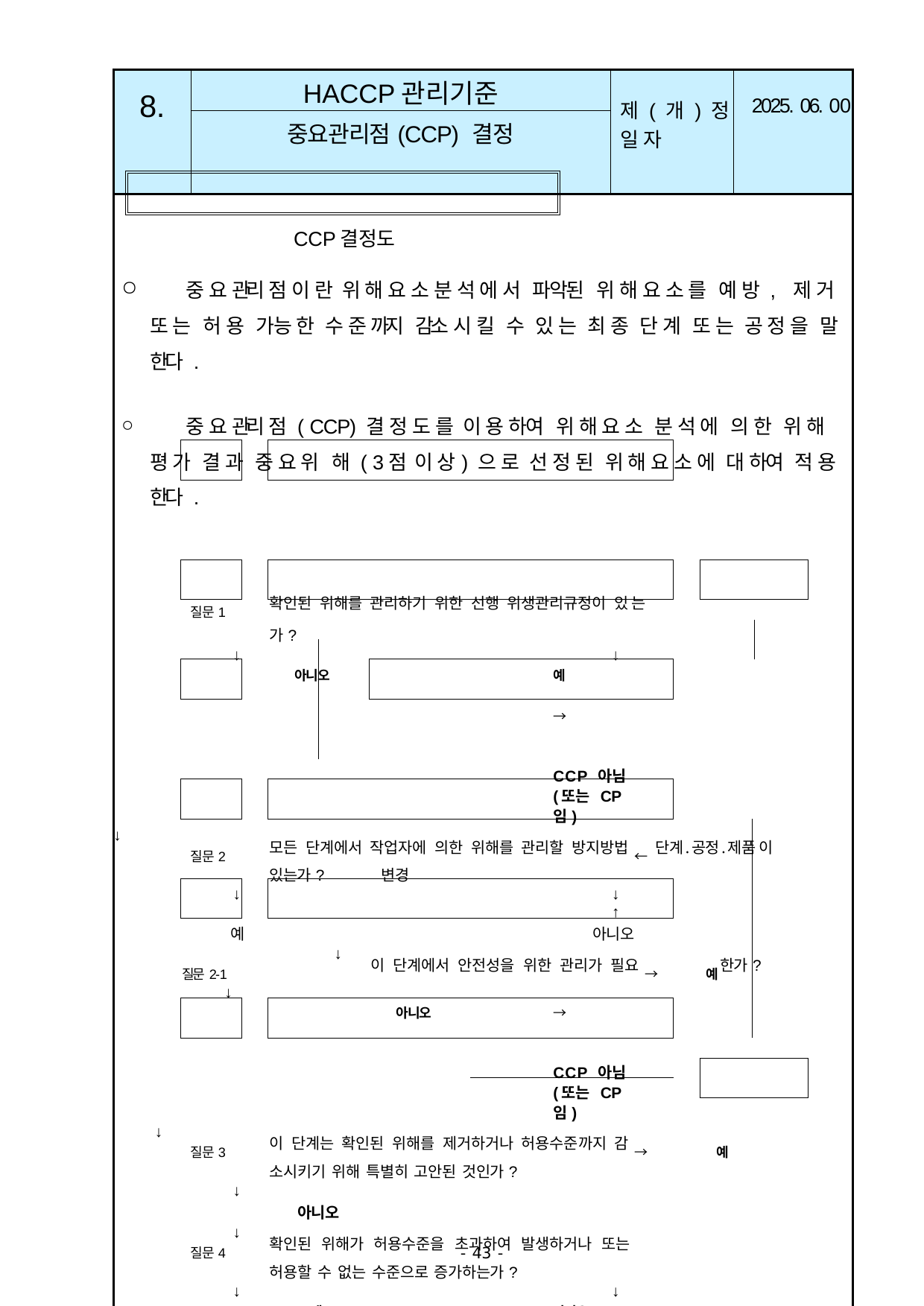

| 8. | HACCP관리기준 | 제 ( 개 ) 정 일 자 | 2025. 06. 00 |
| --- | --- | --- | --- |
|  | 중요관리점(CCP) 결정 |  |  |
| CCP결정도 중 요 관리 점 이 란 위 해 요 소 분 석 에 서 파악된 위 해 요 소 를 예 방 , 제 거 또 는 허 용 가능 한 수 준 까지 감소 시 킬 수 있 는 최 종 단 계 또 는 공 정 을 말 한다 . 중 요 관리 점 ( CCP) 결 정 도 를 이 용 하여 위 해 요 소 분 석 에 의 한 위 해 평 가 결 과 중 요 위 해 ( 3점 이 상) 으 로 선 정 된 위 해 요 소 에 대 하여 적 용 한다 . 질문1 확인된 위해를 관리하기 위한 선행 위생관리규정이 있 는가? ↓ ↓ 아니오 예 → CCP 아님 (또는 CP임) ↓ 질문2 모든 단계에서 작업자에 의한 위해를 관리할 방지방법 ← 단계․공정․제품 이 있는가? 변경 ↓ ↓ ↑ 예 아니오 ↓ 질문2-1 이 단계에서 안전성을 위한 관리가 필요 → 예 한가? ↓ 아니오 → CCP 아님 (또는 CP임) ↓ 질문3 이 단계는 확인된 위해를 제거하거나 허용수준까지 감 → 예 소시키기 위해 특별히 고안된 것인가? ↓ 아니오 ↓ 질문4 확인된 위해가 허용수준을 초과하여 발생하거나 또는 허용할 수 없는 수준으로 증가하는가? ↓ ↓ 예 아니오 → CCP 아님 (또는 CP임) ↓ 질문5 확인된 위해를 제거하거나 허용수준으로 감소시킬 수 있는 연속된 다음 공정이나 조치가 있는가? ↓ ↓ ↓ 예 아니오 → CCP ↓ CCP 아님 (또는 CP임) |  |  |  |

- 43 -